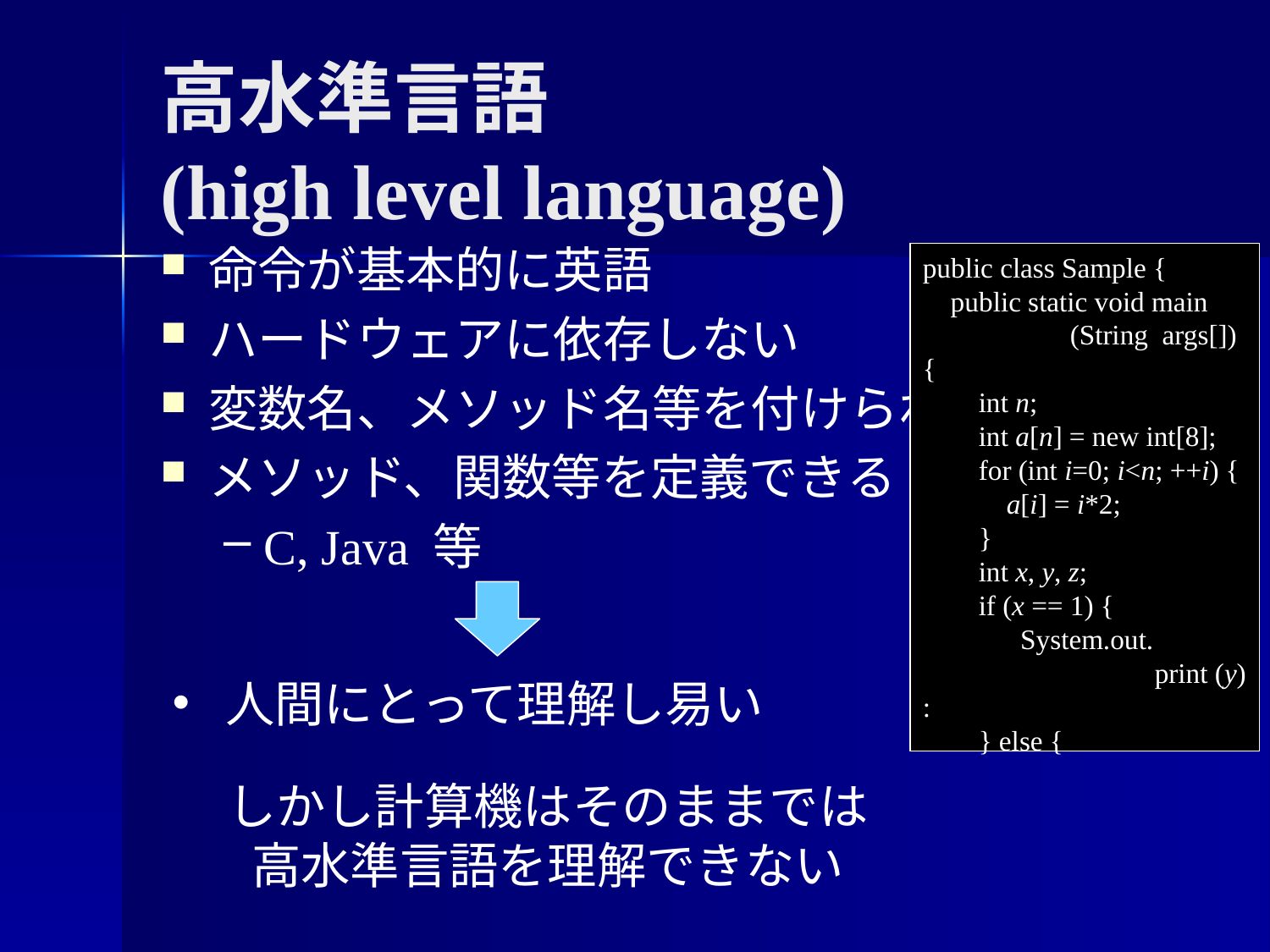

# 高水準言語 (high level language)
命令が基本的に英語
ハードウェアに依存しない
変数名、メソッド名等を付けられる
メソッド、関数等を定義できる
C, Java 等
public class Sample {
    public static void main
　　　　　(String  args[])  {
        int n;
        int a[n] = new int[8];
        for (int i=0; i<n; ++i) {
            a[i] = i*2;
        }
        int x, y, z;
        if (x == 1) {
              System.out.
　　　　　　　　print (y) :
        } else {

 人間にとって理解し易い
しかし計算機はそのままでは
高水準言語を理解できない